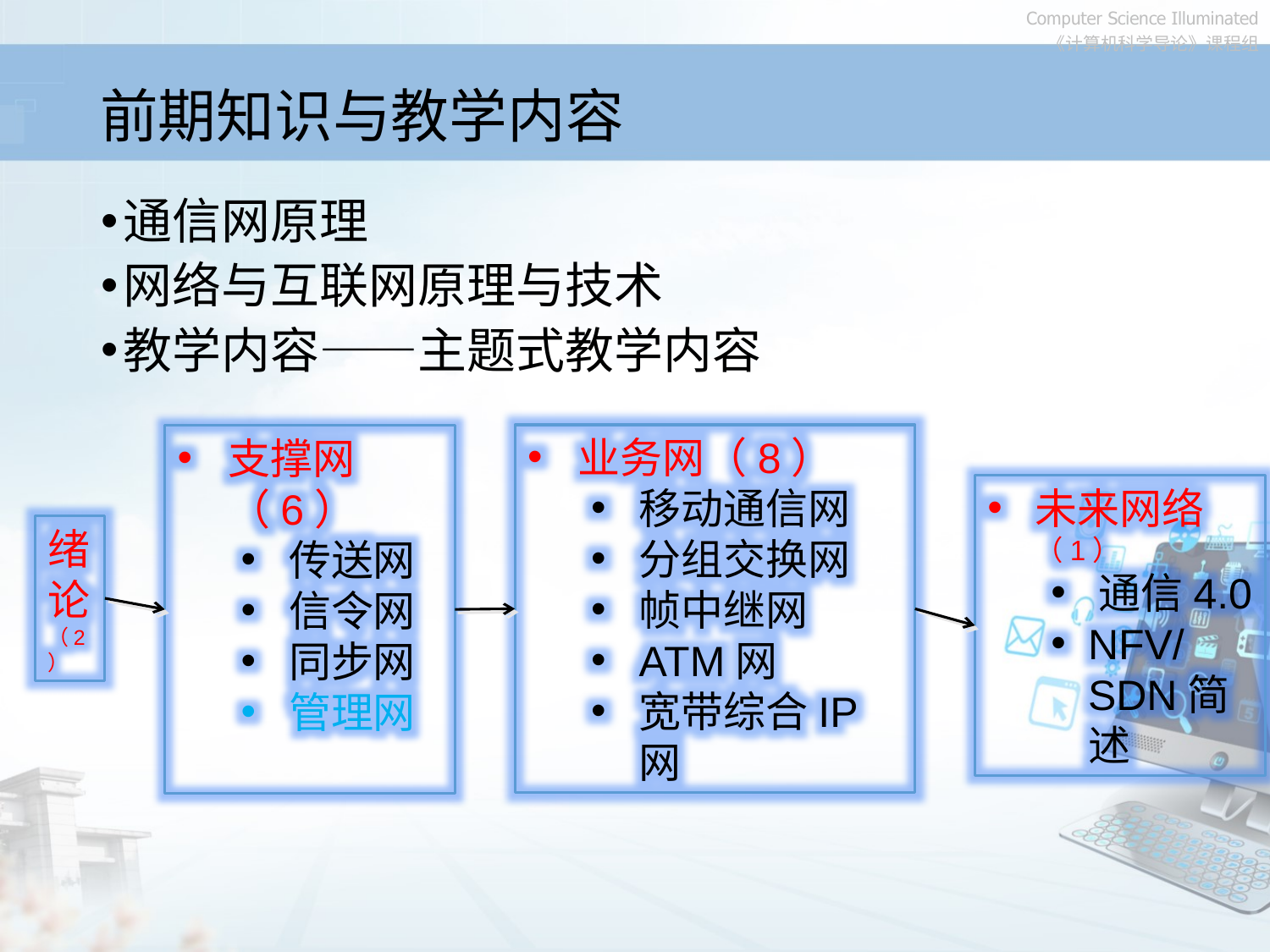

# 前期知识与教学内容
通信网原理
网络与互联网原理与技术
教学内容——主题式教学内容

业务网（8）
移动通信网
分组交换网
帧中继网
ATM网
宽带综合IP网
支撑网（6）
传送网
信令网
同步网
管理网

未来网络（1）
通信4.0
NFV/SDN简述
绪论（2）